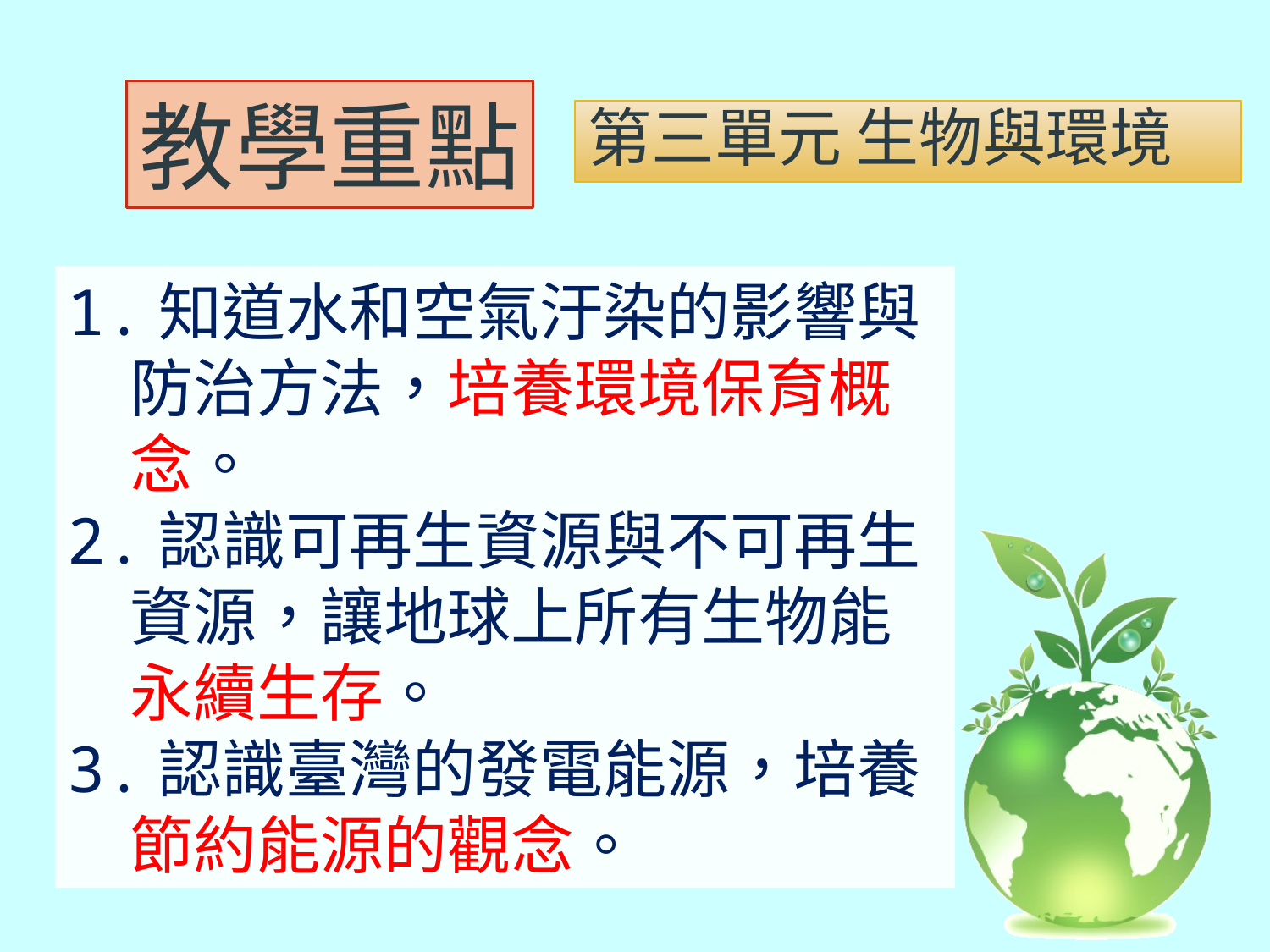

教學重點
第三單元 生物與環境
1.知道水和空氣汙染的影響與防治方法，培養環境保育概念。
2.認識可再生資源與不可再生資源，讓地球上所有生物能永續生存。
3.認識臺灣的發電能源，培養節約能源的觀念。